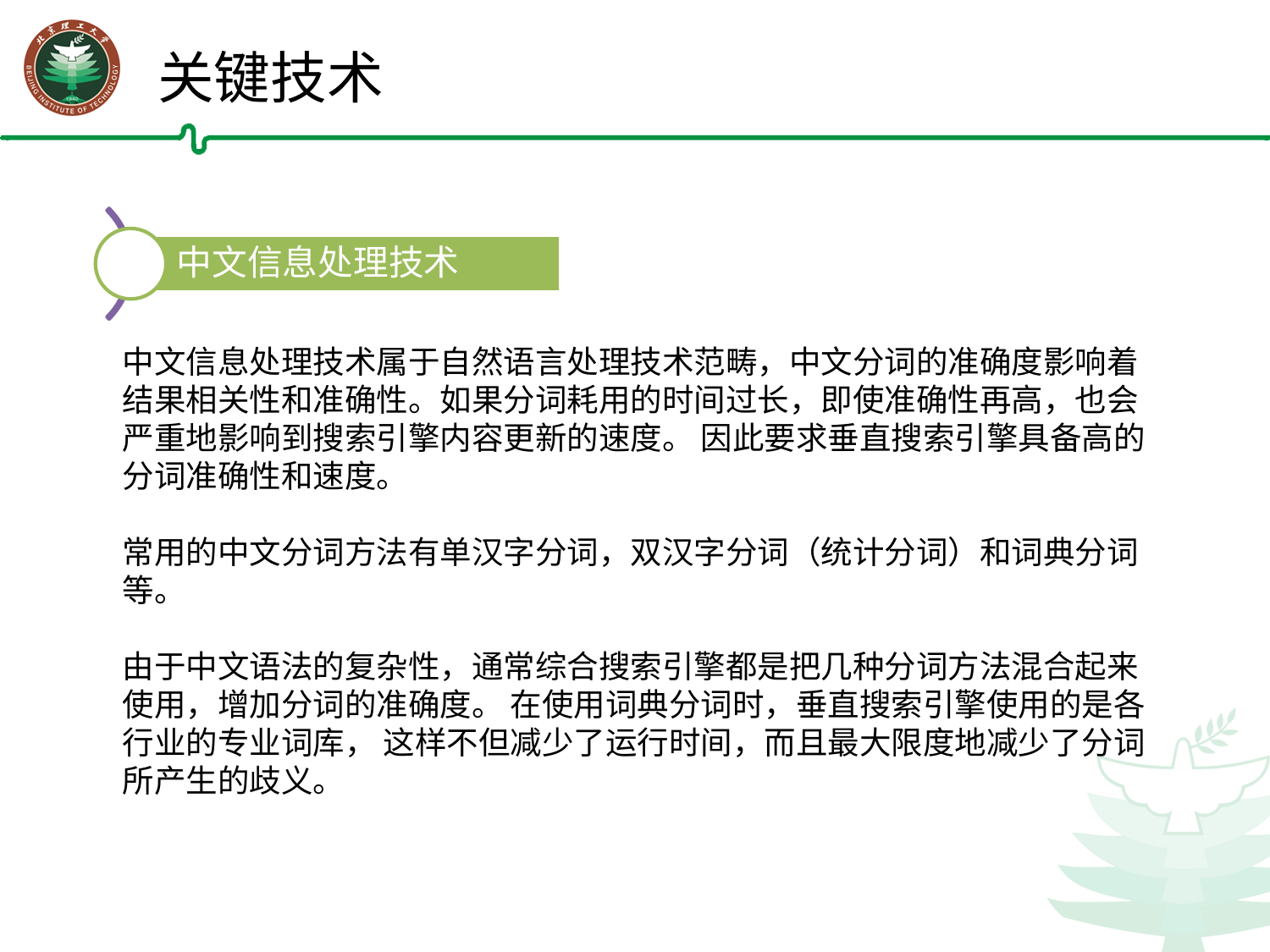

关键技术
中文信息处理技术
中文信息处理技术属于自然语言处理技术范畴，中文分词的准确度影响着结果相关性和准确性。如果分词耗用的时间过长，即使准确性再高，也会严重地影响到搜索引擎内容更新的速度。 因此要求垂直搜索引擎具备高的分词准确性和速度。

常用的中文分词方法有单汉字分词，双汉字分词（统计分词）和词典分词等。

由于中文语法的复杂性，通常综合搜索引擎都是把几种分词方法混合起来使用，增加分词的准确度。 在使用词典分词时，垂直搜索引擎使用的是各行业的专业词库， 这样不但减少了运行时间，而且最大限度地减少了分词所产生的歧义。